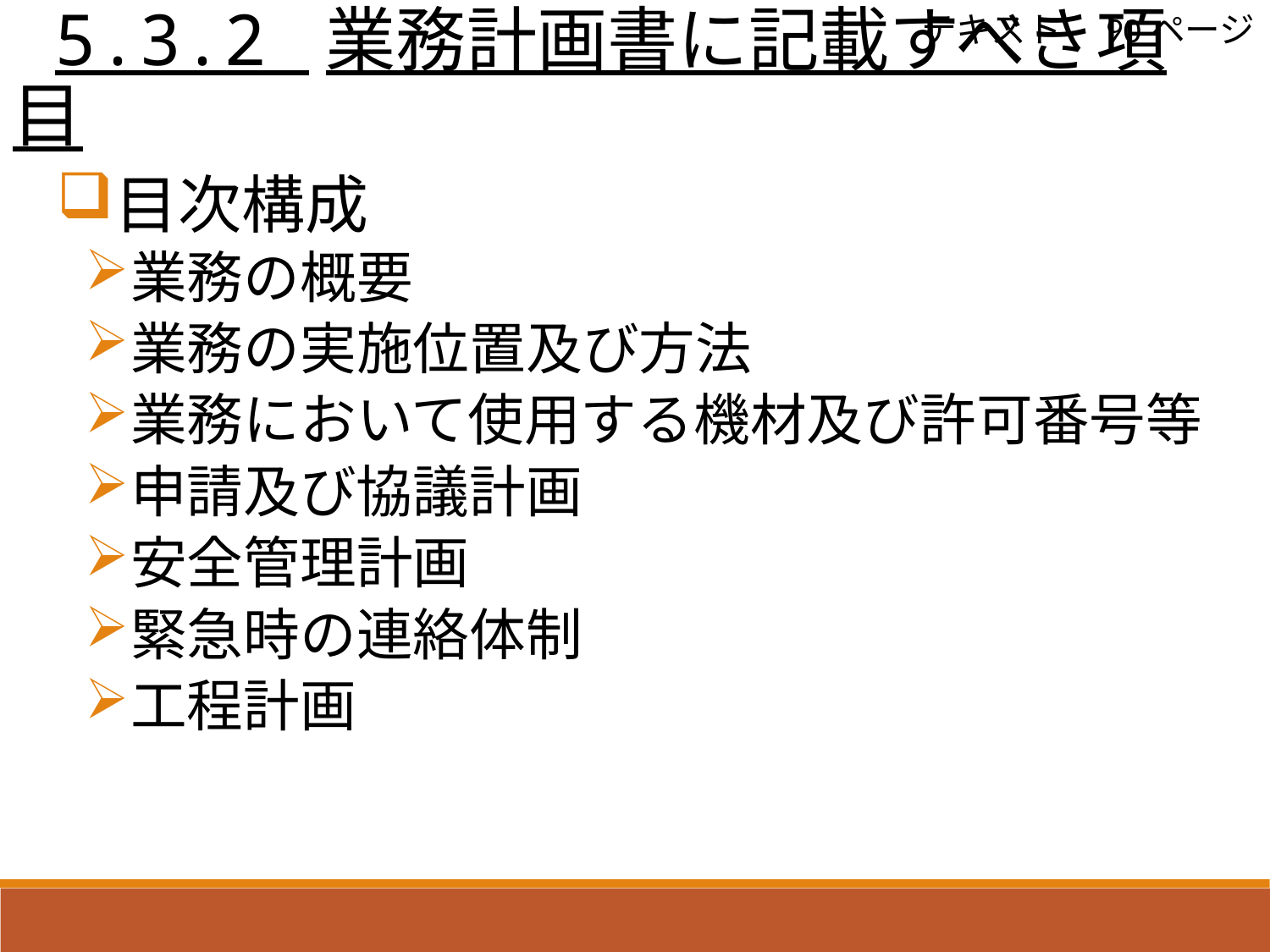

テキスト　90ページ
 5.3.2 業務計画書に記載すべき項目
目次構成
業務の概要
業務の実施位置及び方法
業務において使用する機材及び許可番号等
申請及び協議計画
安全管理計画
緊急時の連絡体制
工程計画